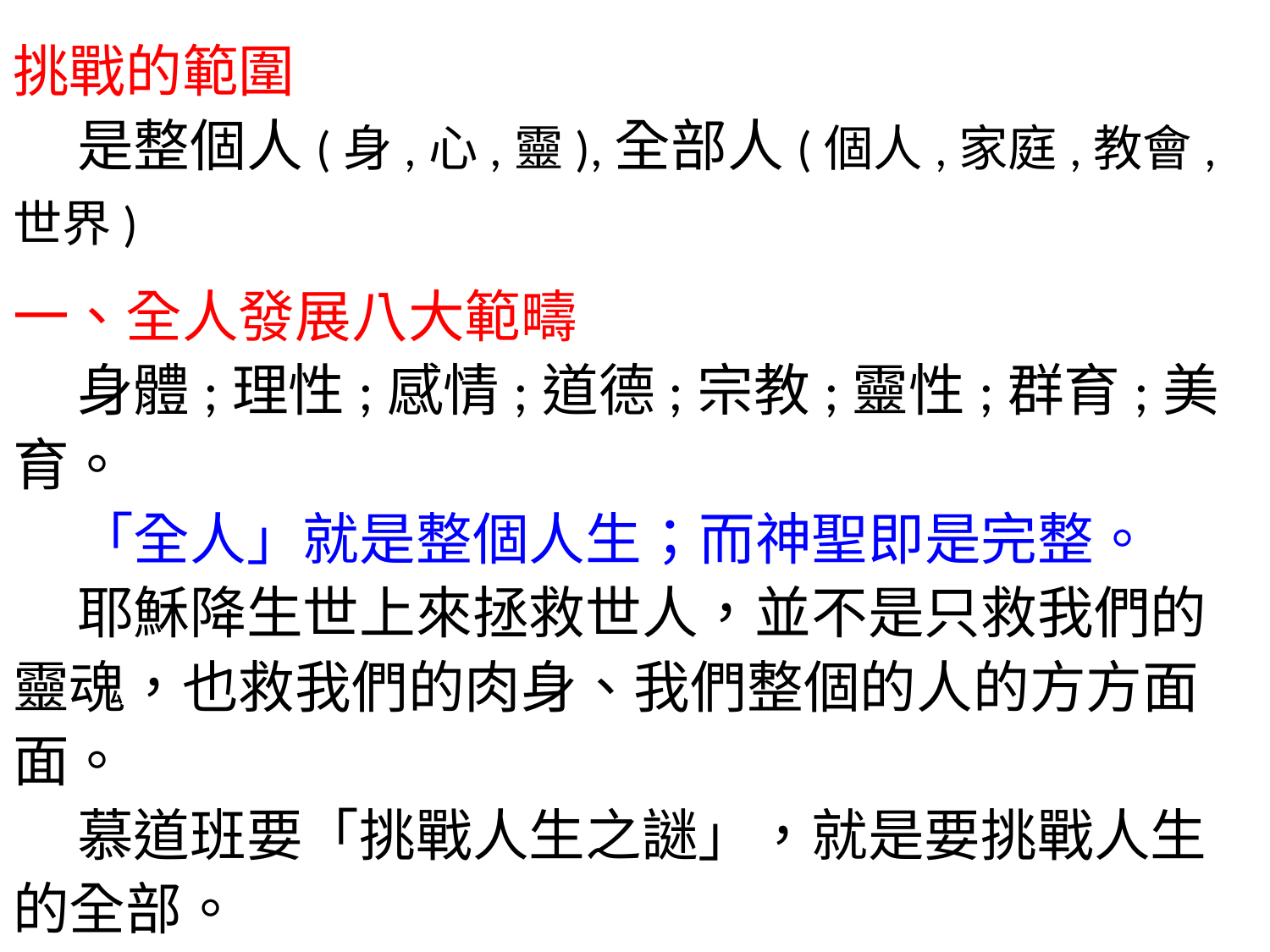

挑戰的範圍
    是整個人(身,心,靈),全部人(個人,家庭,教會,世界)
一、全人發展八大範疇
    身體;理性;感情;道德;宗教;靈性;群育;美育。
    「全人」就是整個人生；而神聖即是完整。
    耶穌降生世上來拯救世人，並不是只救我們的靈魂，也救我們的肉身、我們整個的人的方方面面。
    慕道班要「挑戰人生之謎」，就是要挑戰人生的全部。
    我們要「在信仰的光照下」，學習問得更多；為能看得更多，活得更好。